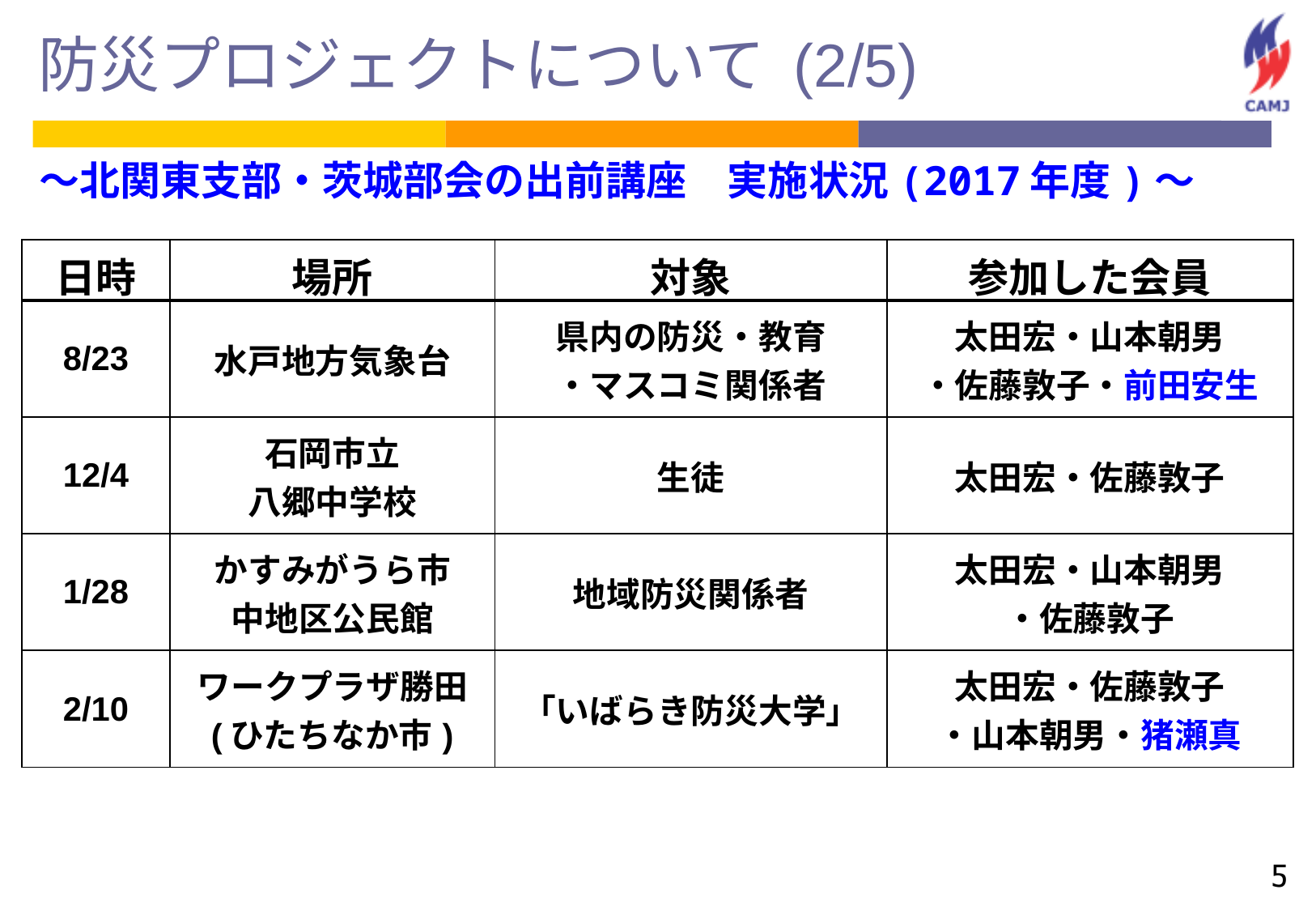

# 防災プロジェクトについて (2/5)
～北関東支部・茨城部会の出前講座　実施状況(2017年度)～
| 日時 | 場所 | 対象 | 参加した会員 |
| --- | --- | --- | --- |
| 8/23 | 水戸地方気象台 | 県内の防災・教育 ・マスコミ関係者 | 太田宏・山本朝男 ・佐藤敦子・前田安生 |
| 12/4 | 石岡市立 八郷中学校 | 生徒 | 太田宏・佐藤敦子 |
| 1/28 | かすみがうら市 中地区公民館 | 地域防災関係者 | 太田宏・山本朝男 ・佐藤敦子 |
| 2/10 | ワークプラザ勝田 (ひたちなか市) | 「いばらき防災大学」 | 太田宏・佐藤敦子 ・山本朝男・猪瀬真 |
5